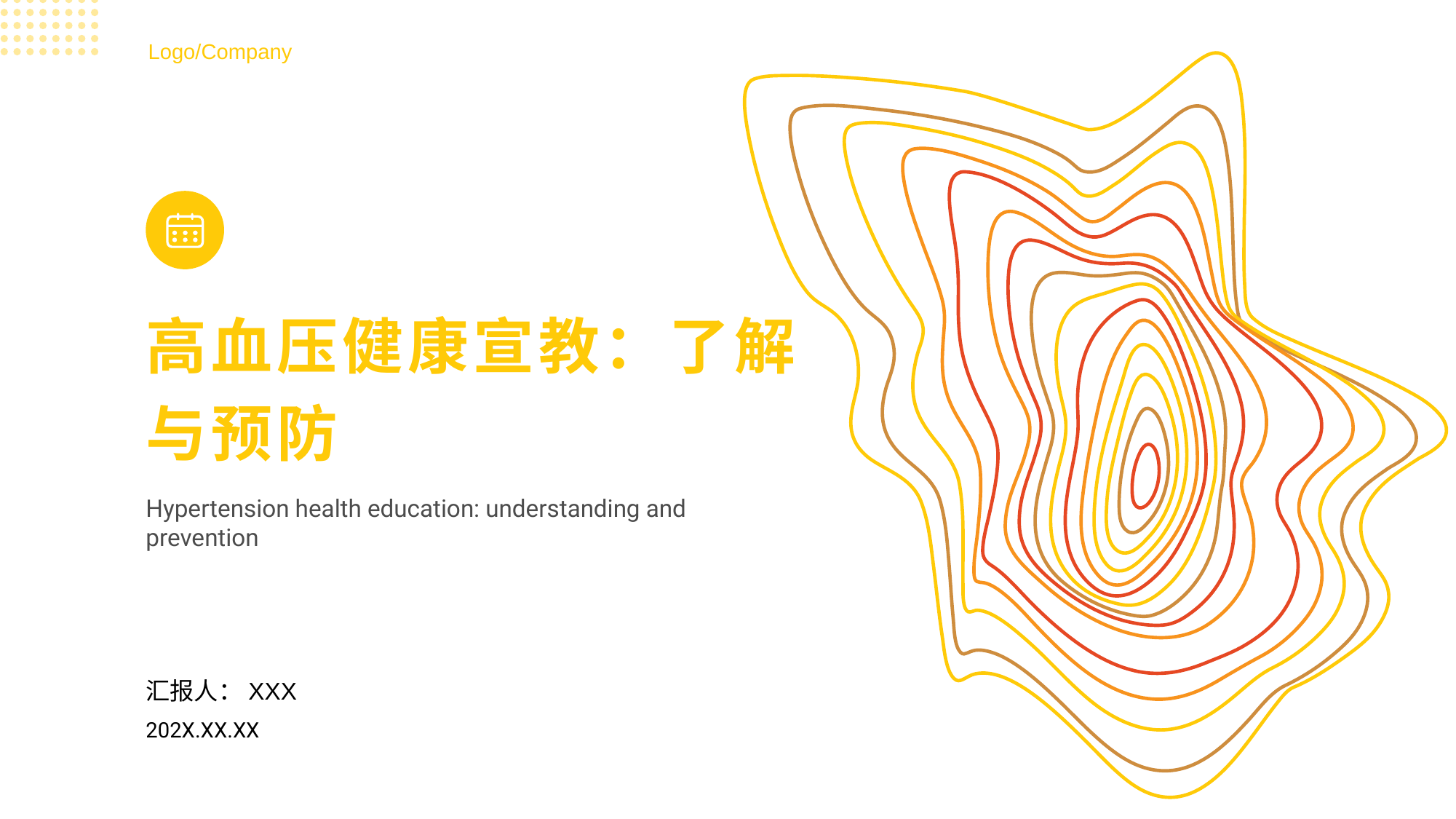

Logo/Company

高血压健康宣教：了解与预防
Hypertension health education: understanding and prevention
汇报人：XXX
202X.XX.XX